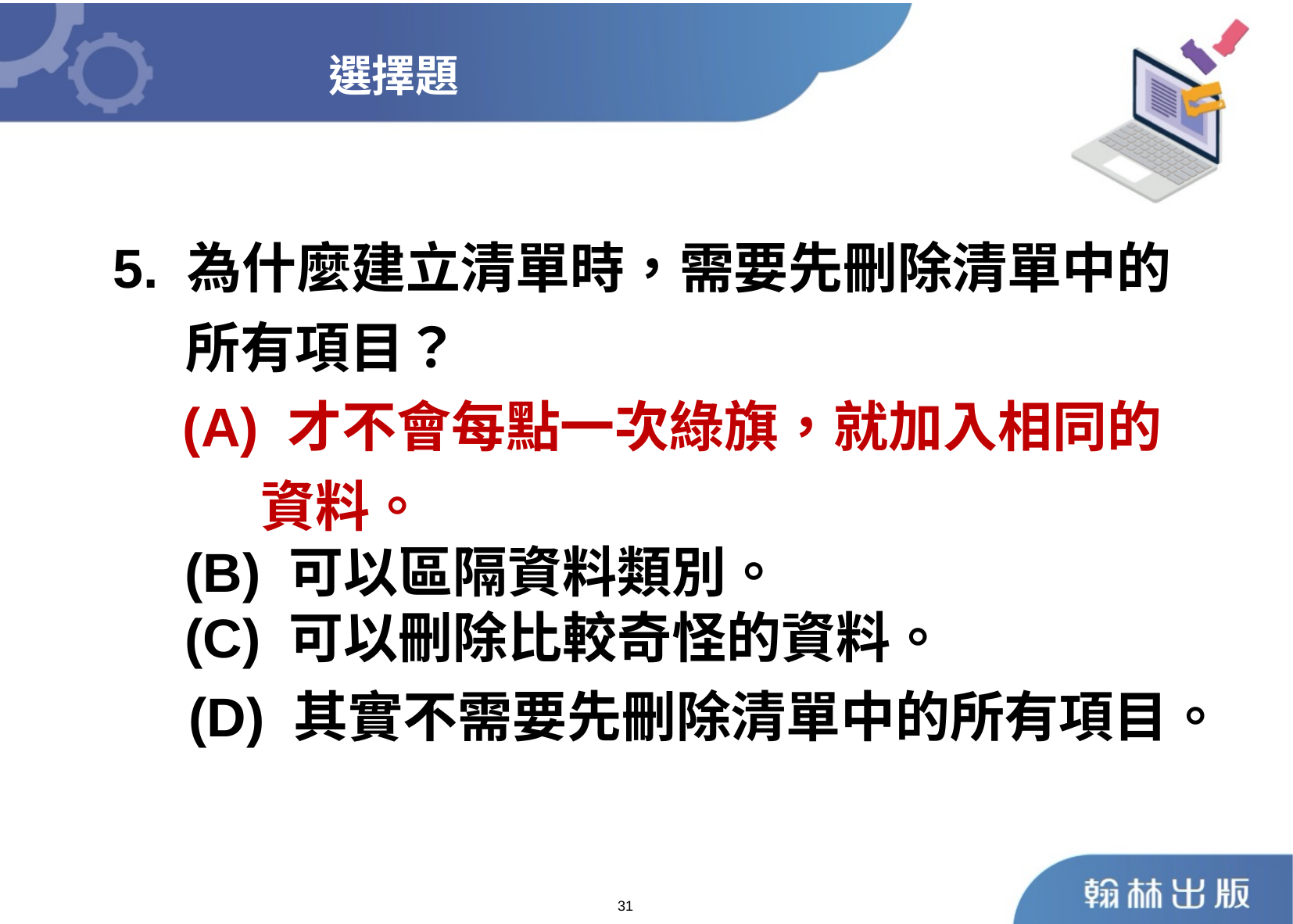

選擇題
 5. 為什麼建立清單時，需要先刪除清單中的
      所有項目？
	    (A) 才不會每點一次綠旗，就加入相同的
            資料。
    (B) 可以區隔資料類別。
    (C) 可以刪除比較奇怪的資料。
      (D) 其實不需要先刪除清單中的所有項目。

31